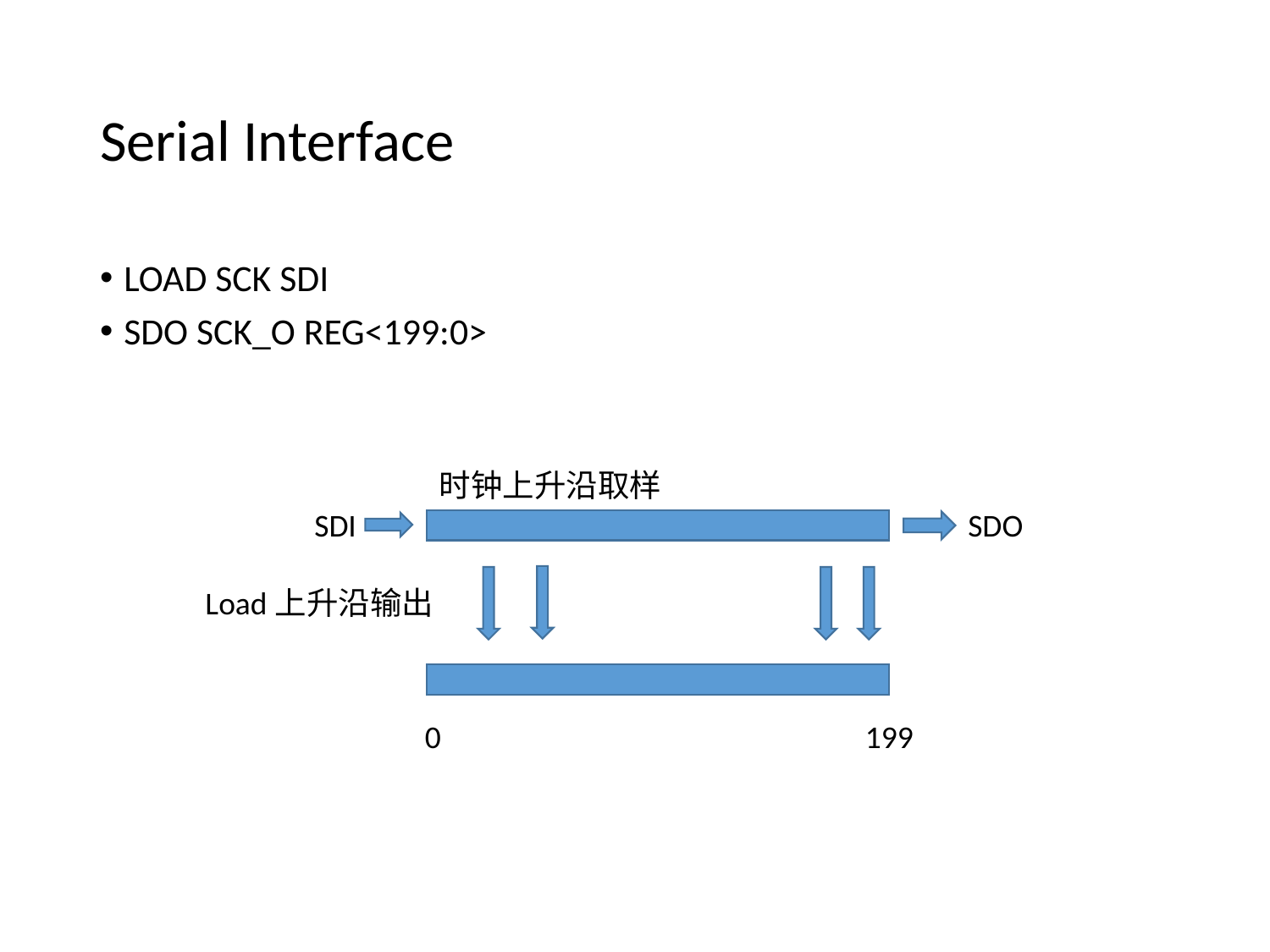

# Serial Interface
LOAD SCK SDI
SDO SCK_O REG<199:0>
时钟上升沿取样
SDI
SDO

Load上升沿输出

0
199